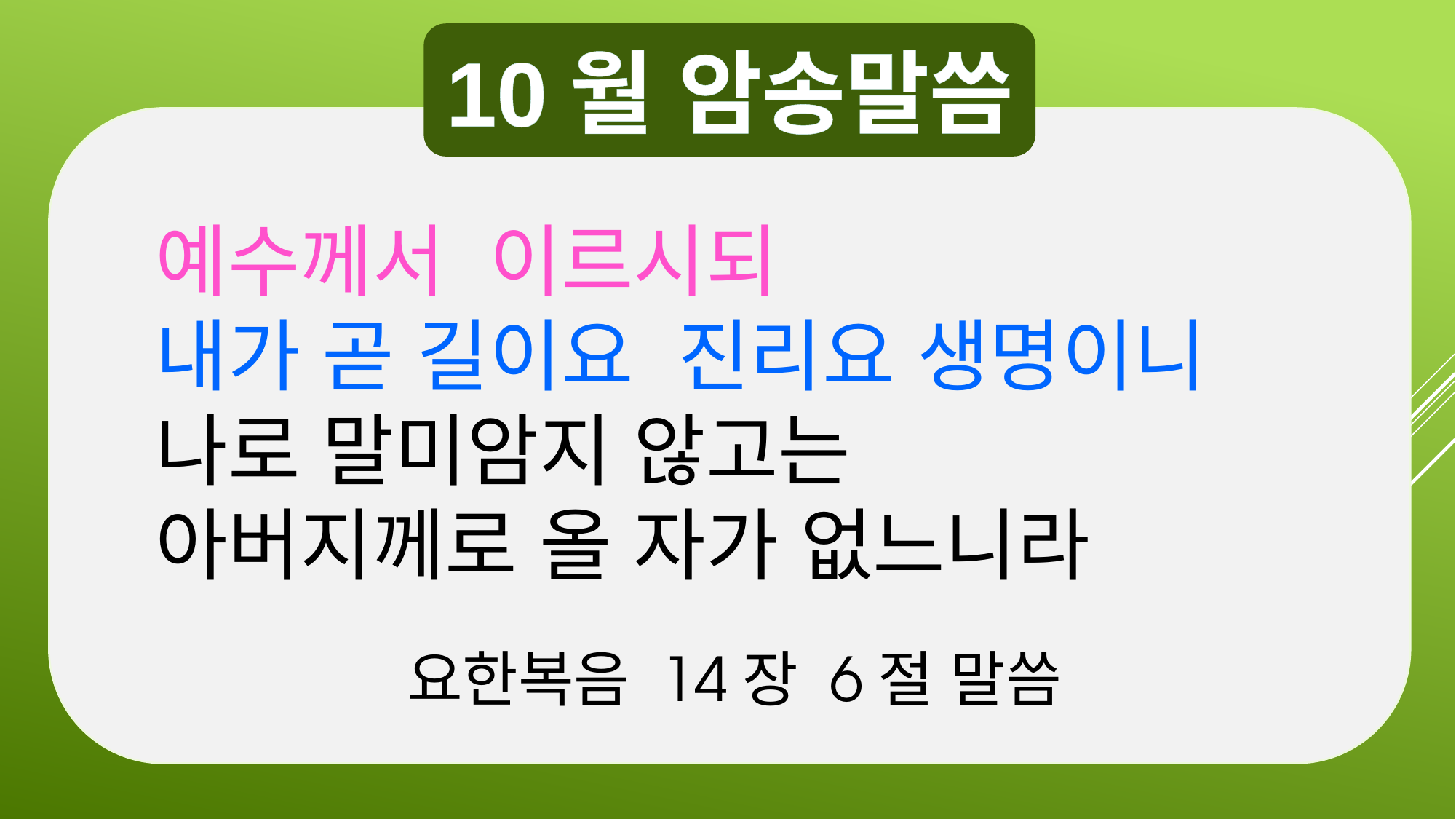

10월 암송말씀

예수께서  이르시되
내가 곧 길이요  진리요 생명이니
나로 말미암지 않고는
아버지께로 올 자가 없느니라

              요한복음 14장 6절 말씀